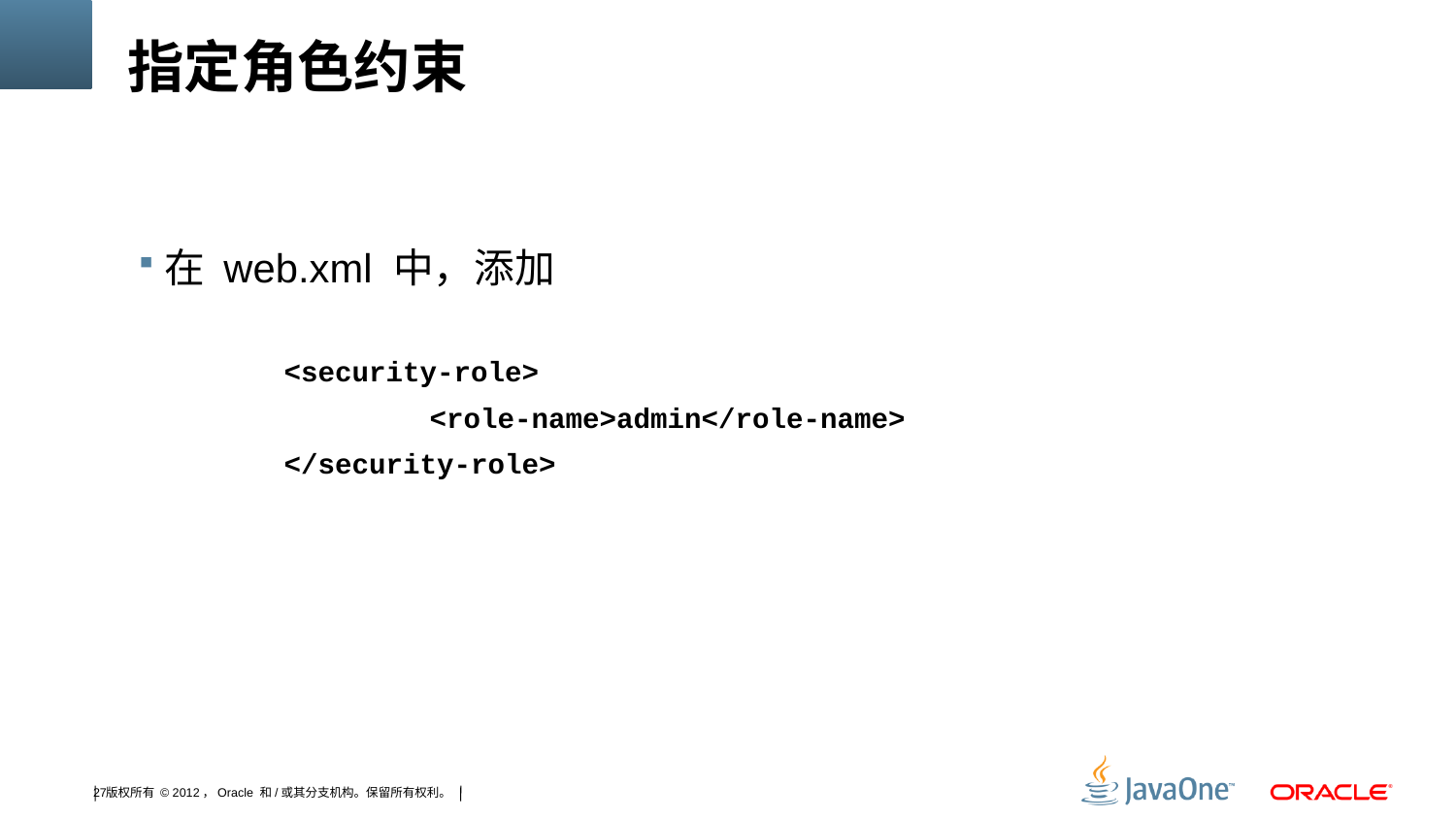

# 指定角色约束

在 web.xml 中，添加

	<security-role>
		<role-name>admin</role-name>
	</security-role>